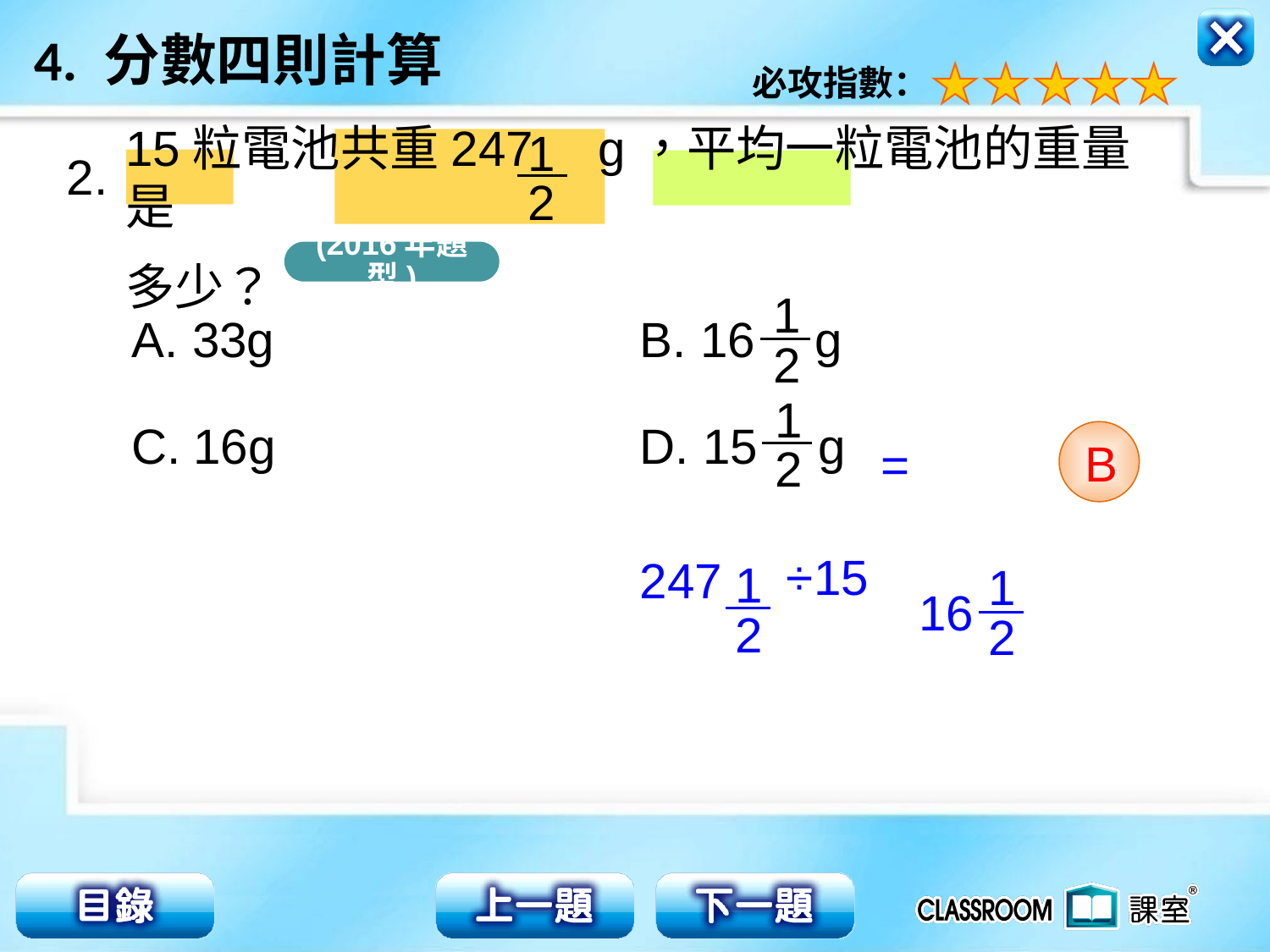

1
2

2.
15粒電池共重247     g，平均一粒電池的重量是
多少？

(2016年題型)
1
2
A. 33g			B. 16     g
C. 16g			D. 15     g
1
2

B
1
2
247
1
2
16
 =
 ÷15